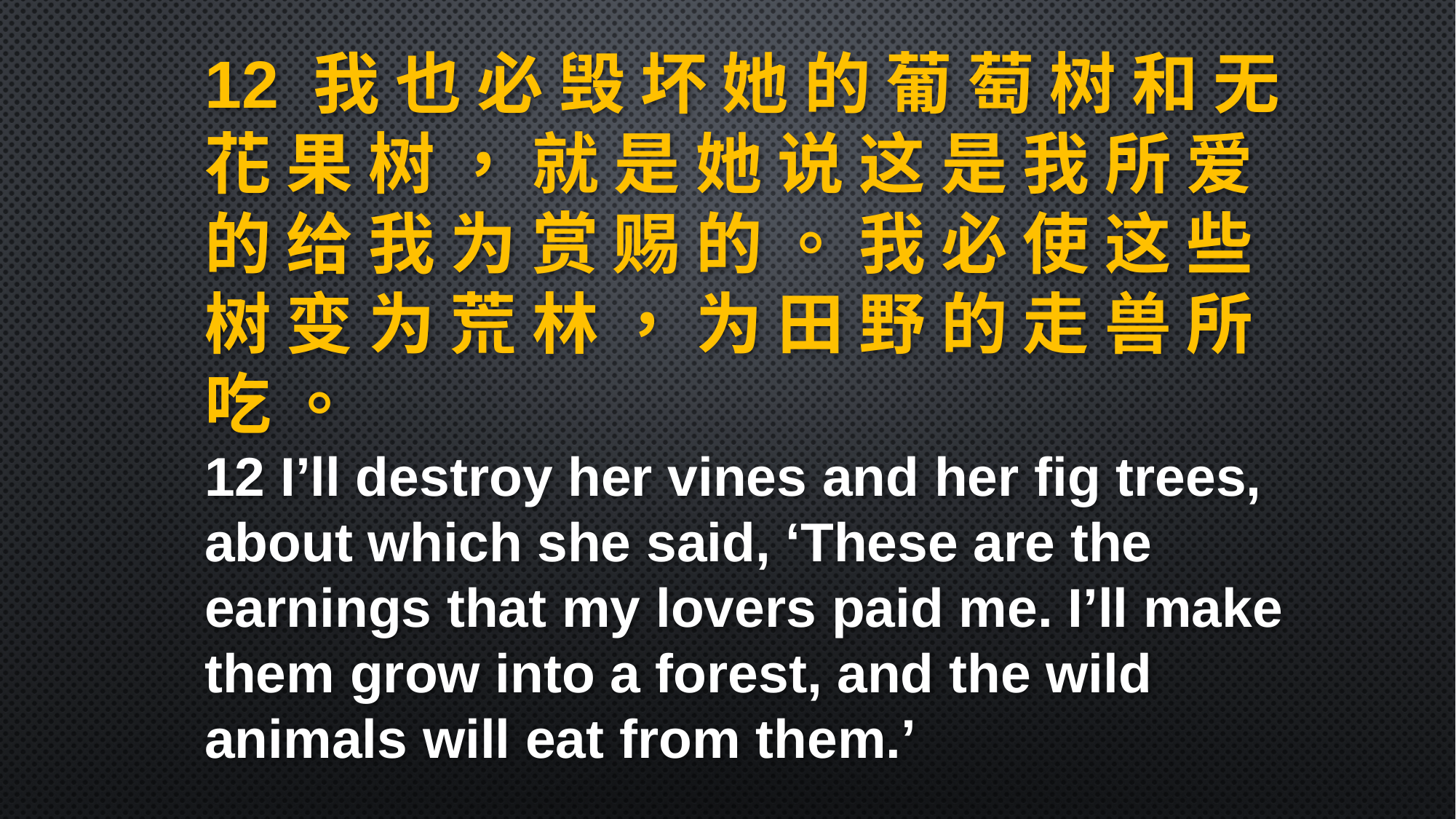

12 我 也 必 毁 坏 她 的 葡 萄 树 和 无 花 果 树 ， 就 是 她 说 这 是 我 所 爱 的 给 我 为 赏 赐 的 。 我 必 使 这 些 树 变 为 荒 林 ， 为 田 野 的 走 兽 所 吃 。
12 I’ll destroy her vines and her fig trees, about which she said, ‘These are the earnings that my lovers paid me. I’ll make them grow into a forest, and the wild animals will eat from them.’